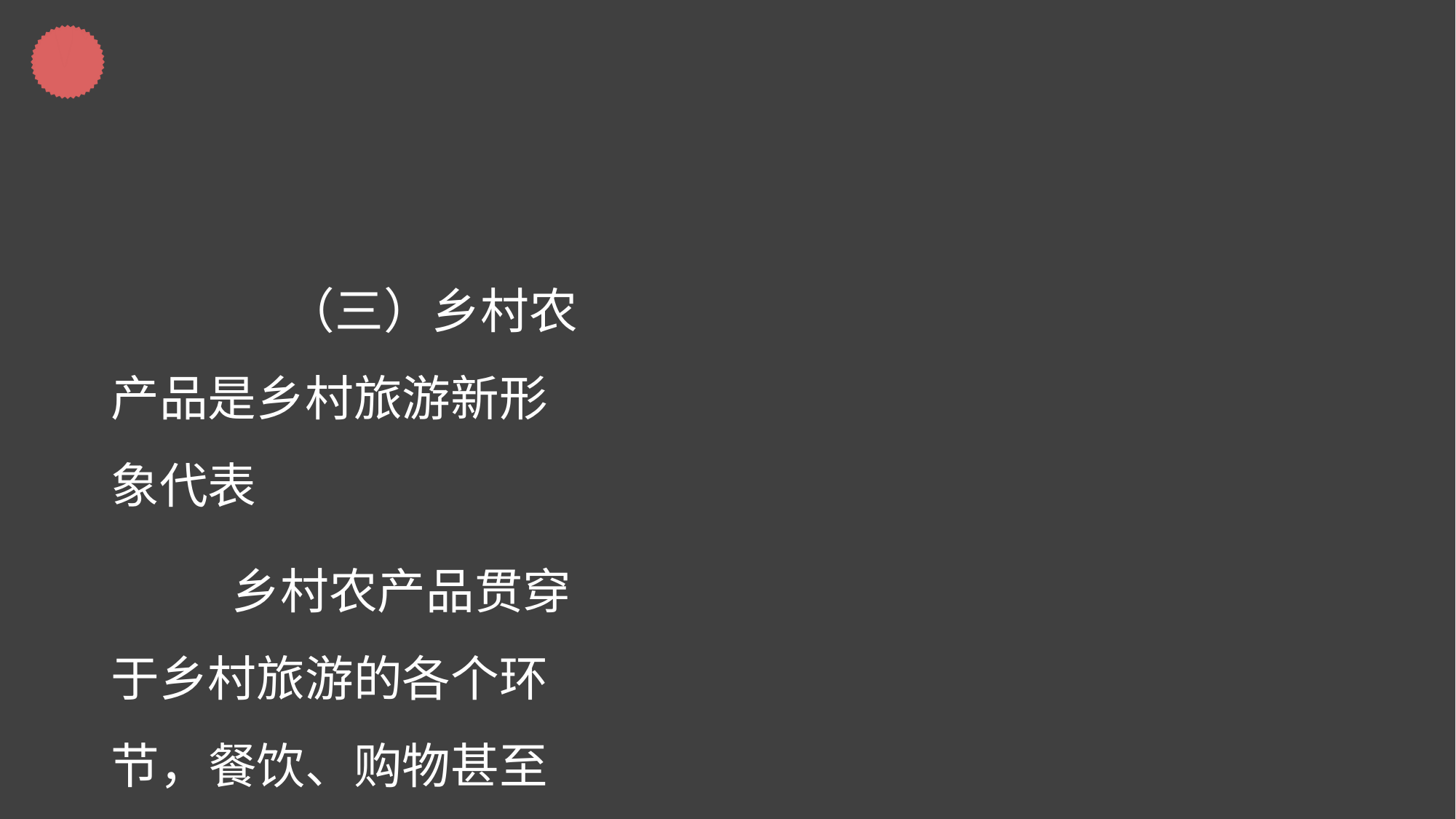

（三）乡村农产品是乡村旅游新形象代表
          乡村农产品贯穿于乡村旅游的各个环节，餐饮、购物甚至装饰品，都离不开乡村农产品，加之乡村农产品是可带走的商品，承载了乡村旅游记忆及乡村品牌形象。因此，乡村旅游农产品的升级对于提升乡村旅游形象至关重要。